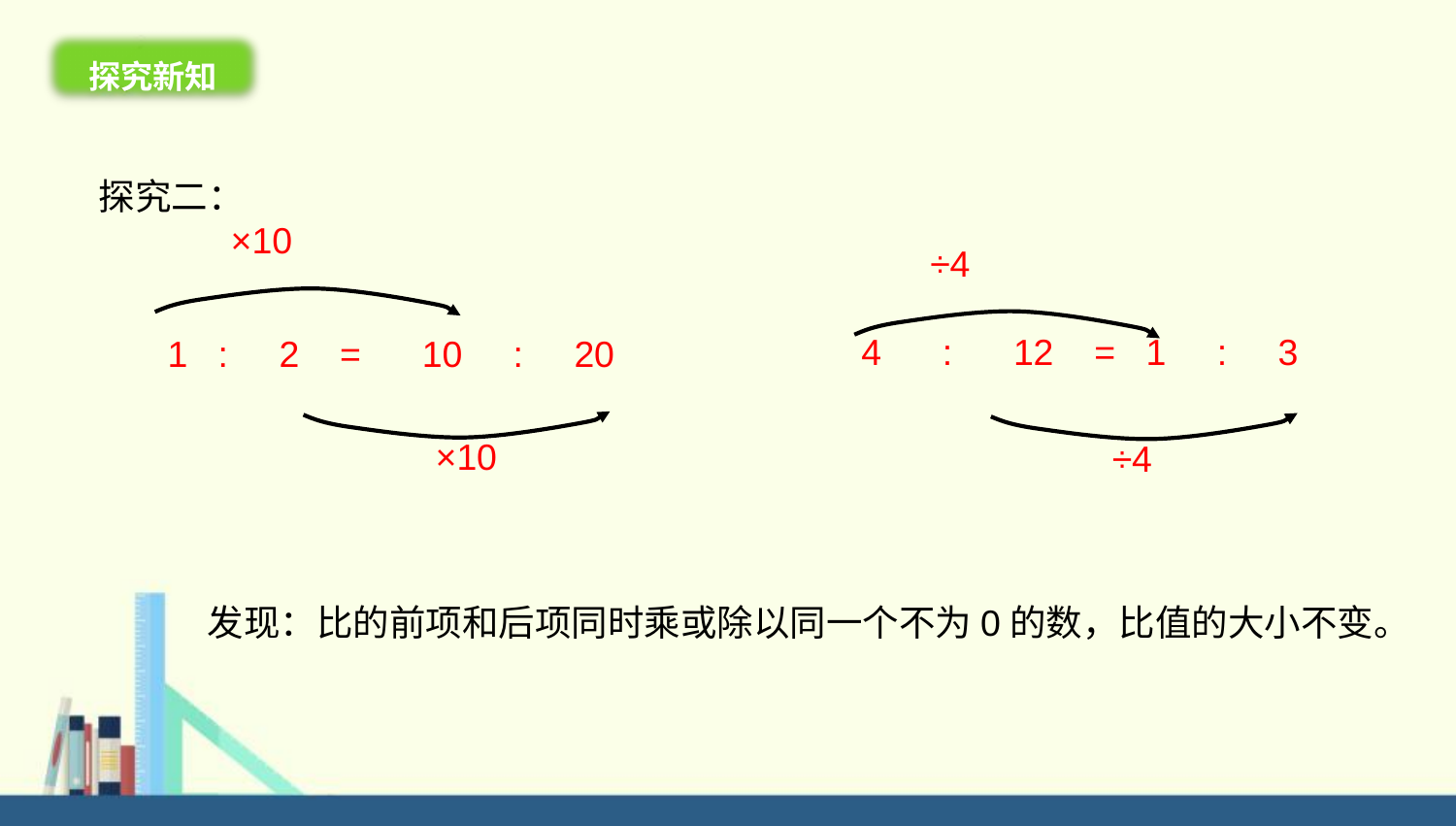

探究新知
探究二：
×10
÷4

4      :      12    =   1     :     3
1   :     2    =      10     :     20

×10
÷4
发现：比的前项和后项同时乘或除以同一个不为0的数，比值的大小不变。